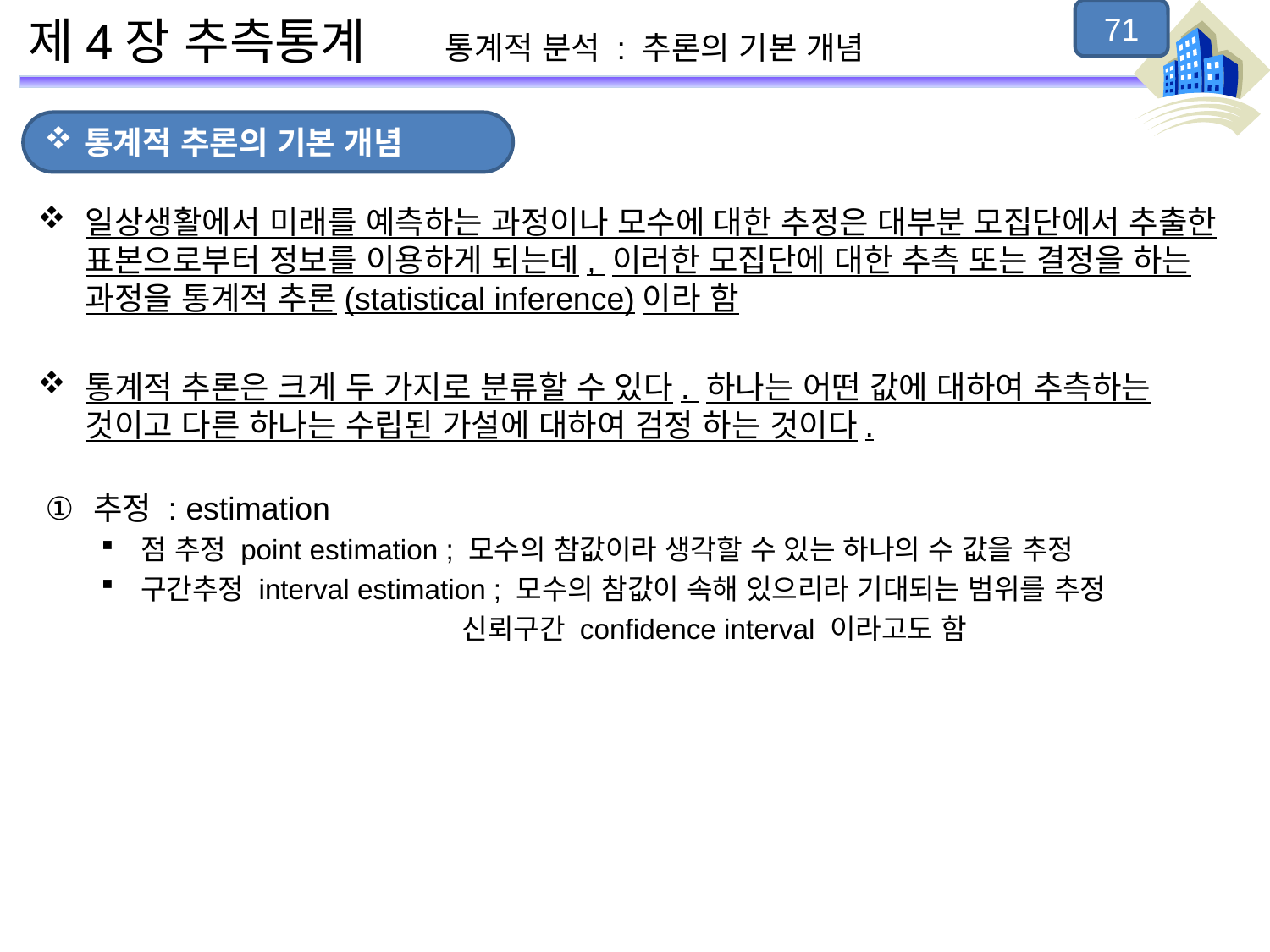

71
# 제4장 추측통계         통계적 분석 : 추론의 기본 개념
통계적 추론의 기본 개념
일상생활에서 미래를 예측하는 과정이나 모수에 대한 추정은 대부분 모집단에서 추출한 표본으로부터 정보를 이용하게 되는데, 이러한 모집단에 대한 추측 또는 결정을 하는 과정을 통계적 추론(statistical inference)이라 함

통계적 추론은 크게 두 가지로 분류할 수 있다. 하나는 어떤 값에 대하여 추측하는 것이고 다른 하나는 수립된 가설에 대하여 검정 하는 것이다.
추정 : estimation
점 추정 point estimation ; 모수의 참값이라 생각할 수 있는 하나의 수 값을 추정
구간추정 interval estimation ; 모수의 참값이 속해 있으리라 기대되는 범위를 추정
	                            신뢰구간 confidence interval 이라고도 함